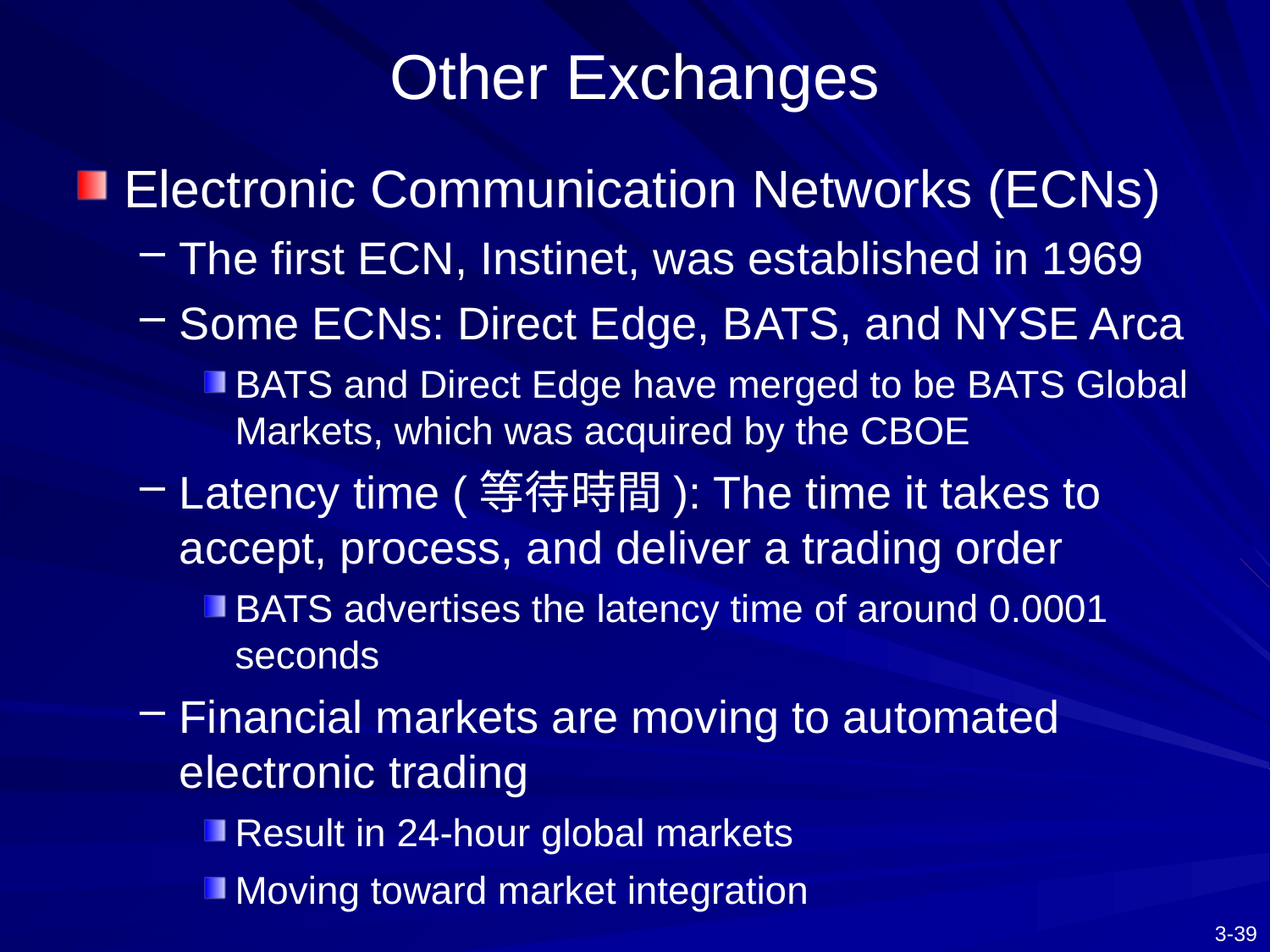

# Other Exchanges
Electronic Communication Networks (ECNs)
The first ECN, Instinet, was established in 1969
Some ECNs: Direct Edge, BATS, and NYSE Arca
BATS and Direct Edge have merged to be BATS Global Markets, which was acquired by the CBOE
Latency time (等待時間): The time it takes to accept, process, and deliver a trading order
BATS advertises the latency time of around 0.0001 seconds
Financial markets are moving to automated electronic trading
Result in 24-hour global markets
Moving toward market integration